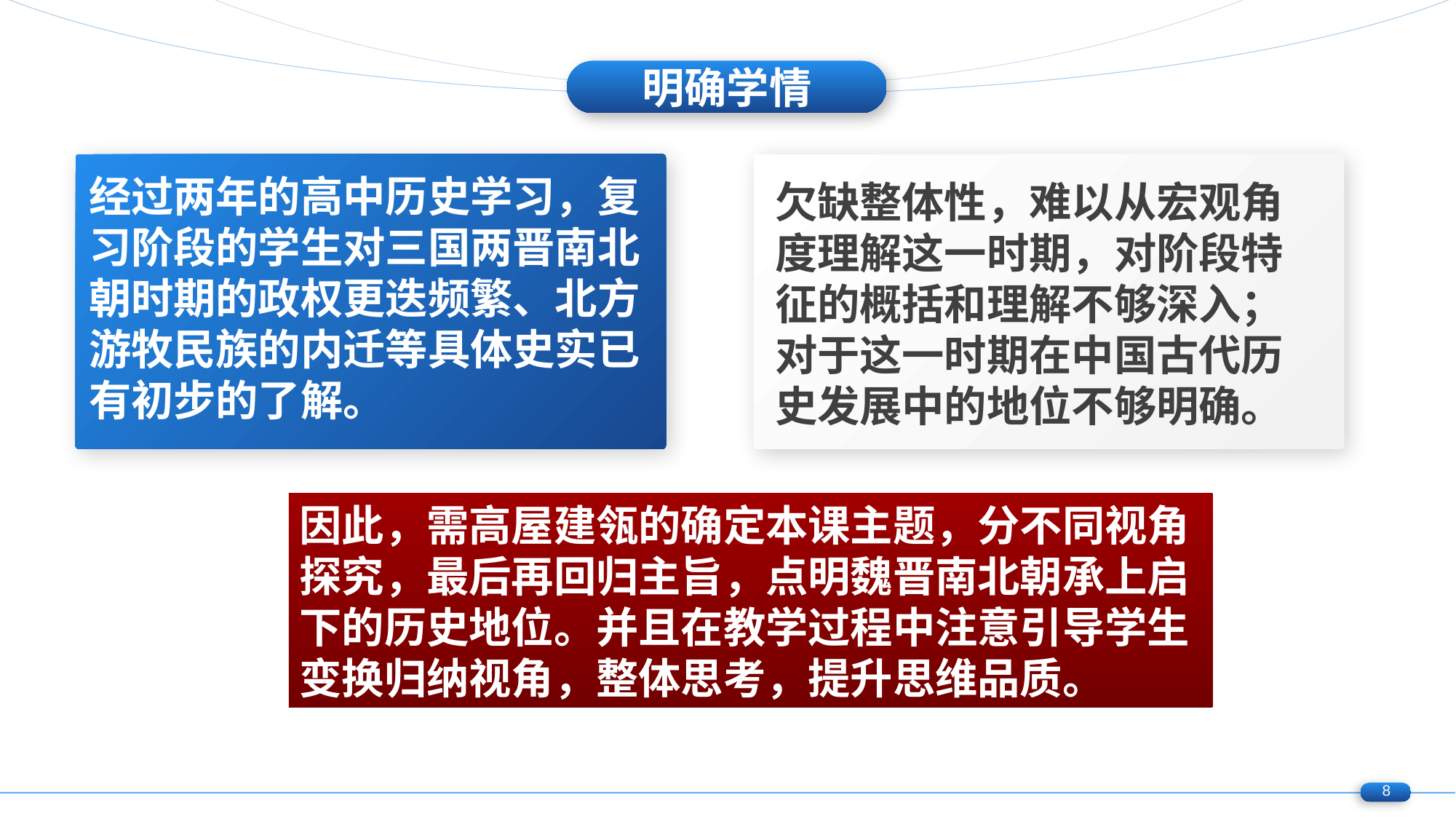

明确学情

经过两年的高中历史学习，复习阶段的学生对三国两晋南北朝时期的政权更迭频繁、北方游牧民族的内迁等具体史实已有初步的了解。

欠缺整体性，难以从宏观角度理解这一时期，对阶段特征的概括和理解不够深入；对于这一时期在中国古代历史发展中的地位不够明确。
因此，需高屋建瓴的确定本课主题，分不同视角探究，最后再回归主旨，点明魏晋南北朝承上启下的历史地位。并且在教学过程中注意引导学生变换归纳视角，整体思考，提升思维品质。